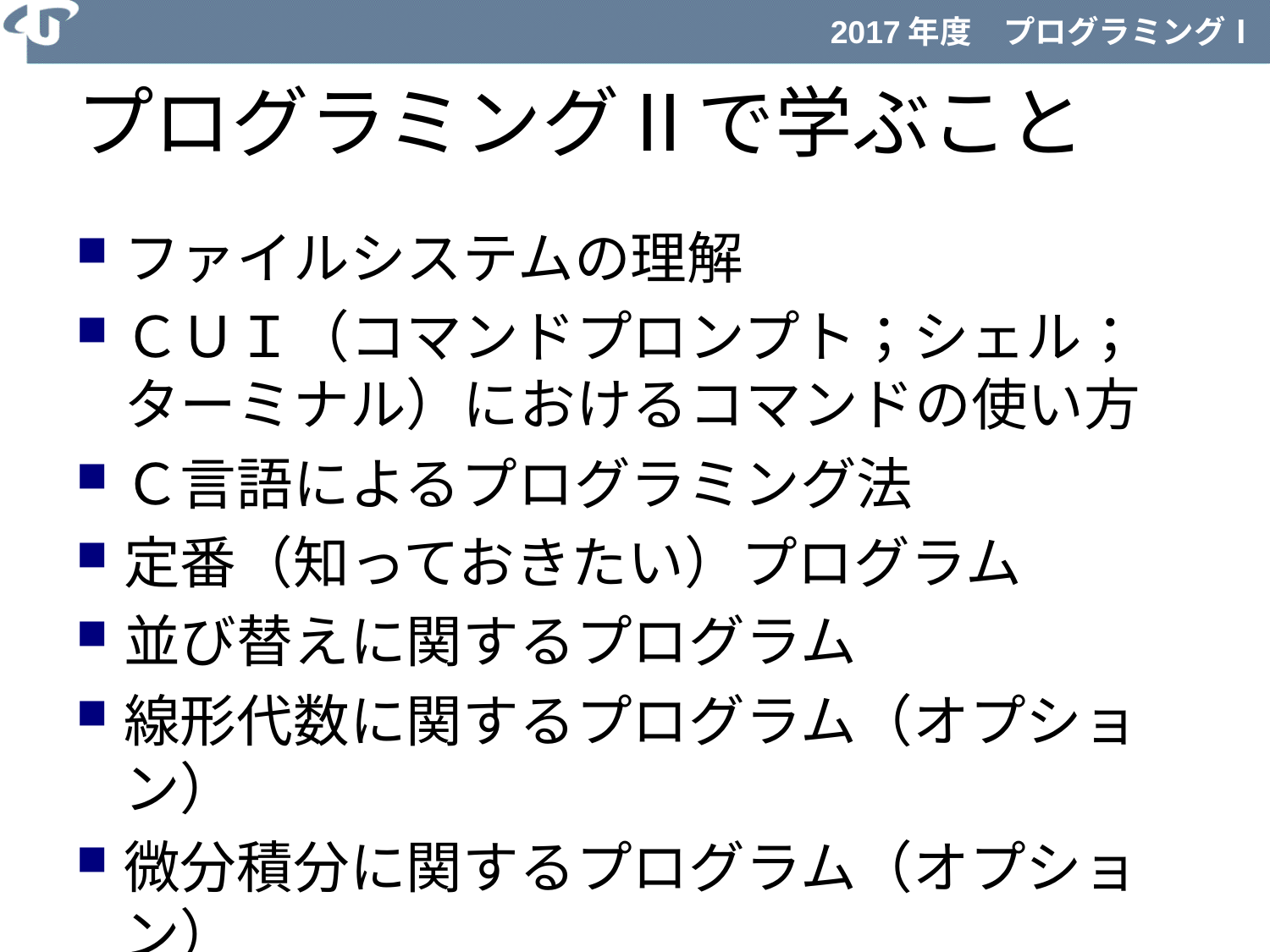

プログラミングⅡで学ぶこと
ファイルシステムの理解
ＣＵＩ（コマンドプロンプト；シェル；ターミナル）におけるコマンドの使い方
Ｃ言語によるプログラミング法
定番（知っておきたい）プログラム
並び替えに関するプログラム
線形代数に関するプログラム（オプション）
微分積分に関するプログラム（オプション）